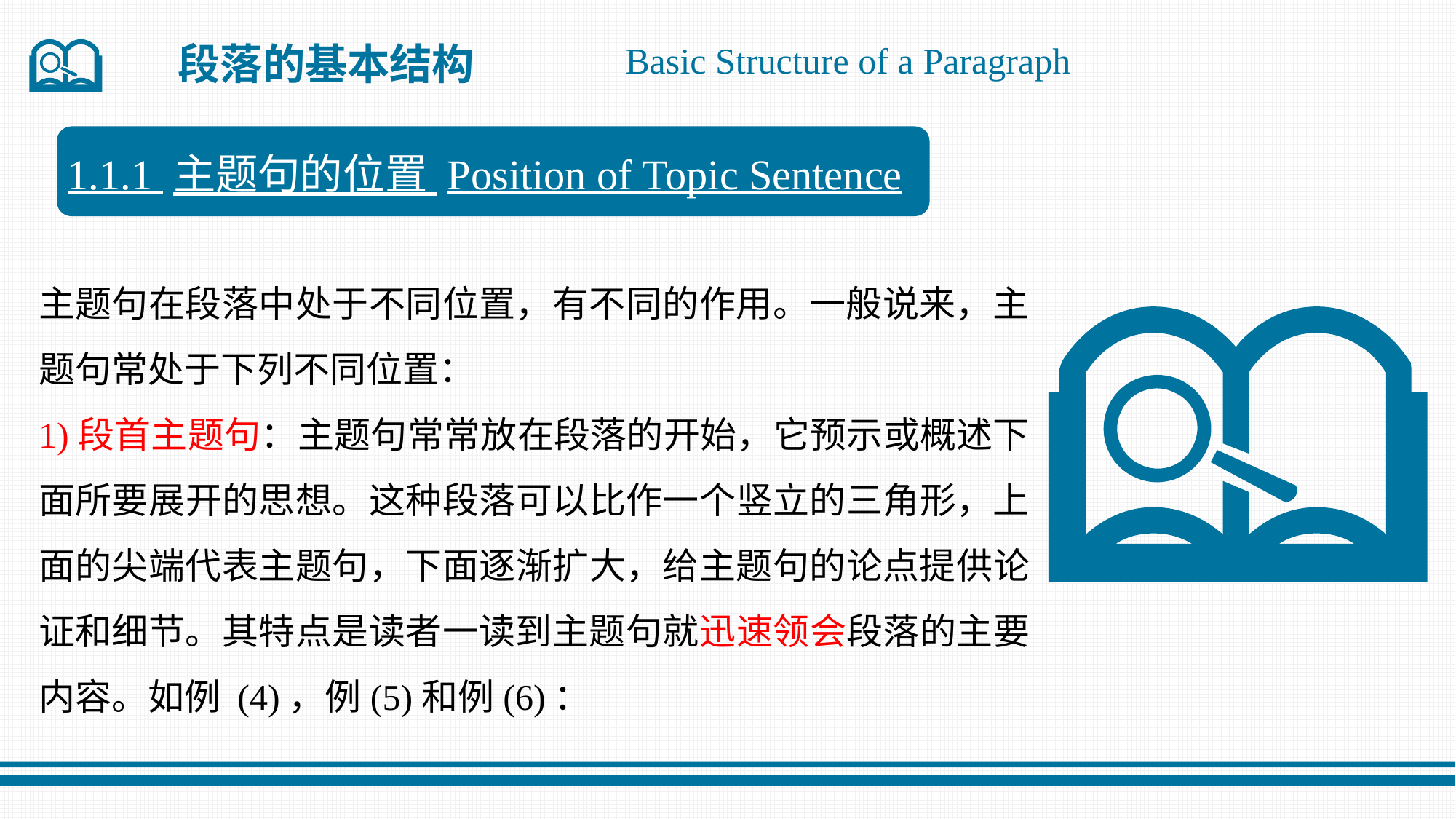

段落的基本结构
Basic Structure of a Paragraph

1.1.1 主题句的位置 Position of Topic Sentence
主题句在段落中处于不同位置，有不同的作用。一般说来，主题句常处于下列不同位置：
1)段首主题句：主题句常常放在段落的开始，它预示或概述下面所要展开的思想。这种段落可以比作一个竖立的三角形，上面的尖端代表主题句，下面逐渐扩大，给主题句的论点提供论证和细节。其特点是读者一读到主题句就迅速领会段落的主要内容。如例 (4)，例(5)和例(6)：